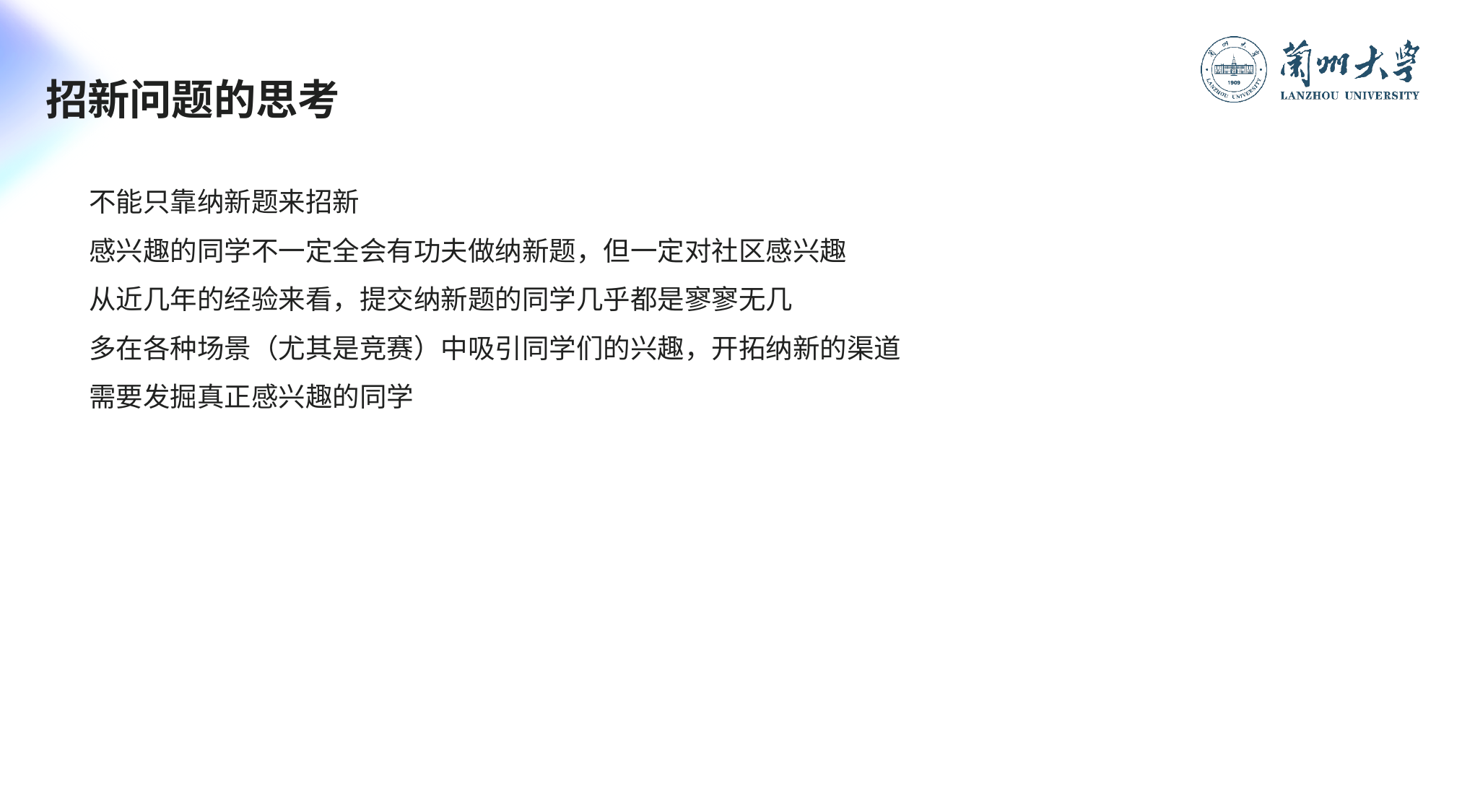

# 招新问题的思考
不能只靠纳新题来招新
感兴趣的同学不一定全会有功夫做纳新题，但一定对社区感兴趣
从近几年的经验来看，提交纳新题的同学几乎都是寥寥无几
多在各种场景（尤其是竞赛）中吸引同学们的兴趣，开拓纳新的渠道
需要发掘真正感兴趣的同学